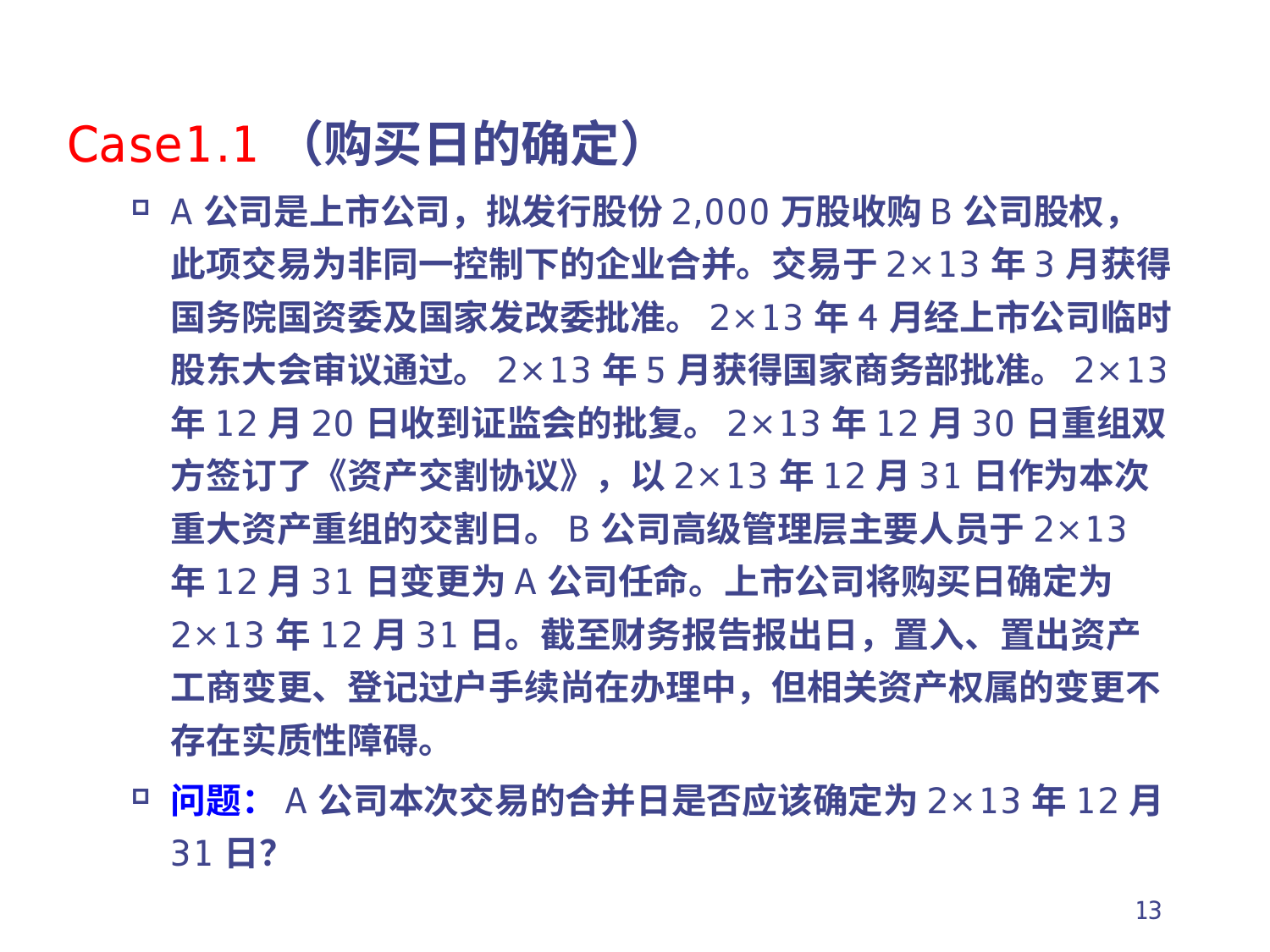

Case1.1（购买日的确定）
A公司是上市公司，拟发行股份2,000万股收购B公司股权，此项交易为非同一控制下的企业合并。交易于2×13年3月获得国务院国资委及国家发改委批准。2×13年4月经上市公司临时股东大会审议通过。2×13年5月获得国家商务部批准。2×13年12月20日收到证监会的批复。2×13年12月30日重组双方签订了《资产交割协议》，以2×13年12月31日作为本次重大资产重组的交割日。B公司高级管理层主要人员于2×13年12月31日变更为A公司任命。上市公司将购买日确定为2×13年12月31日。截至财务报告报出日，置入、置出资产工商变更、登记过户手续尚在办理中，但相关资产权属的变更不存在实质性障碍。
问题：A公司本次交易的合并日是否应该确定为2×13年12月31日？

13